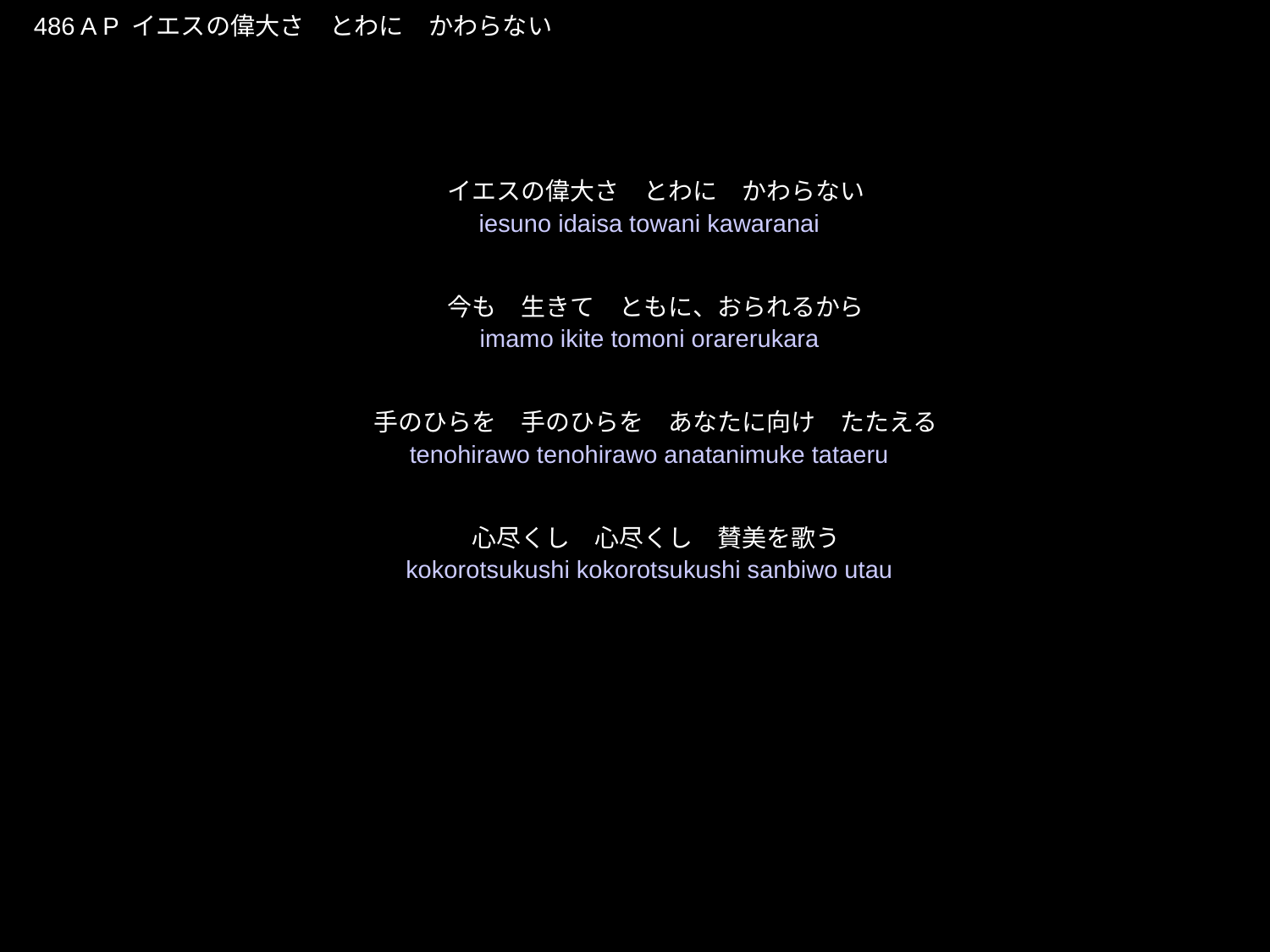

いえすのいだいさとはにかわらない
★W
486 A P イエスの偉大さ　とわに　かわらない
★４
イエスの偉大さ　とわに　かわらない

今も　生きて　ともに、おられるから

手のひらを　手のひらを　あなたに向け　たたえる

心尽くし　心尽くし　賛美を歌う
iesuno idaisa towani kawaranai

imamo ikite tomoni orarerukara

tenohirawo tenohirawo anatanimuke tataeru

kokorotsukushi kokorotsukushi sanbiwo utau